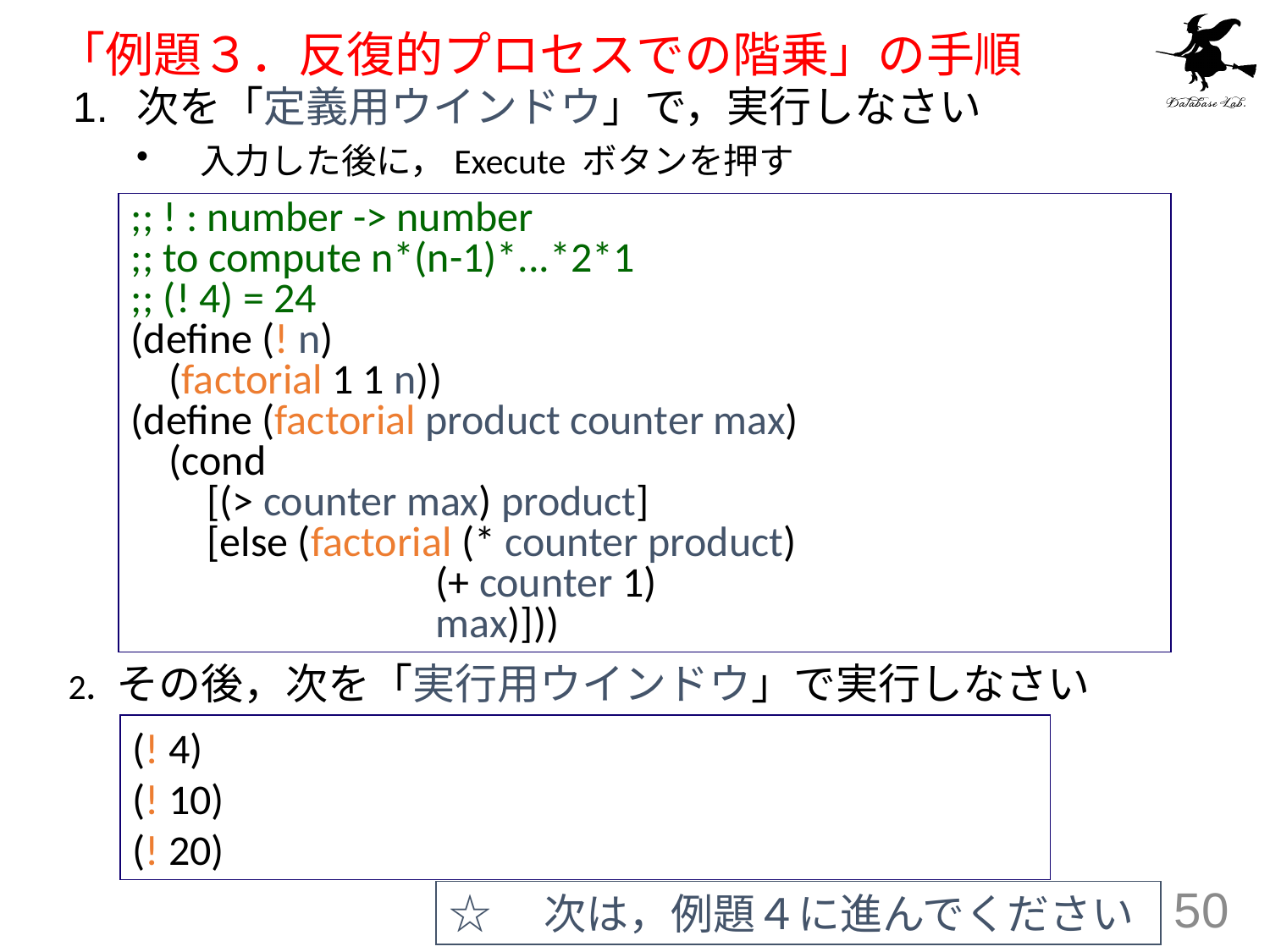

# 「例題３．反復的プロセスでの階乗」の手順
次を「定義用ウインドウ」で，実行しなさい
入力した後に，Execute ボタンを押す
;; ! : number -> number
;; to compute n*(n-1)*...*2*1
;; (! 4) = 24
(define (! n)
    (factorial 1 1 n))
(define (factorial product counter max)
    (cond
        [(> counter max) product]
        [else (factorial (* counter product)
                                (+ counter 1)
                                max)]))
2. その後，次を「実行用ウインドウ」で実行しなさい
(! 4)
(! 10)
(! 20)
☆　次は，例題４に進んでください
50